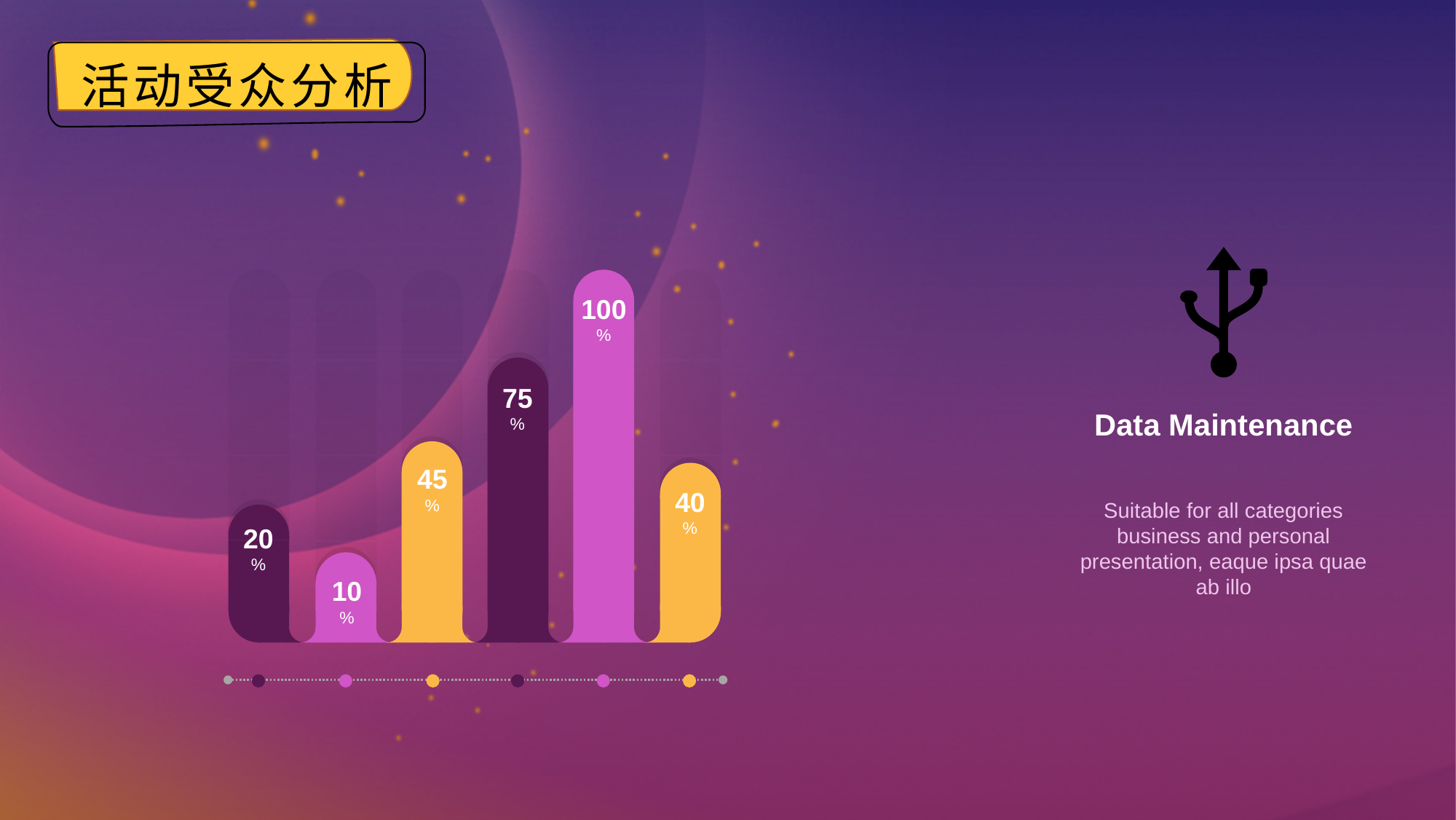

活动受众分析

Data Maintenance

100
%

75
%

45
%

40
%
Suitable for all categories business and personal presentation, eaque ipsa quae ab illo

20
%

10
%